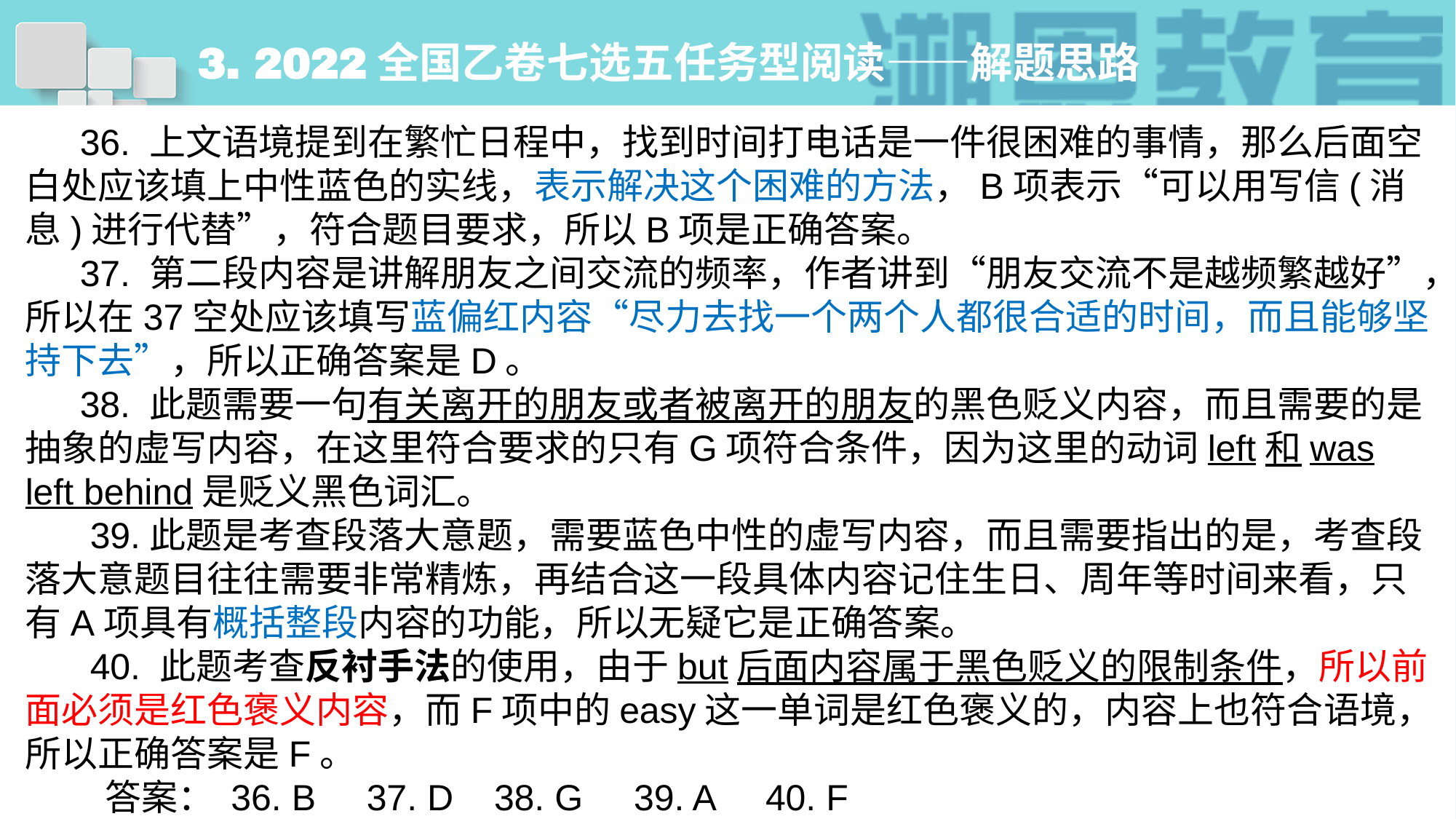

# 3. 2022全国乙卷七选五任务型阅读——解题思路
36. 上文语境提到在繁忙日程中，找到时间打电话是一件很困难的事情，那么后面空白处应该填上中性蓝色的实线，表示解决这个困难的方法，B项表示“可以用写信(消息)进行代替”，符合题目要求，所以B项是正确答案。
37. 第二段内容是讲解朋友之间交流的频率，作者讲到“朋友交流不是越频繁越好”，所以在37空处应该填写蓝偏红内容“尽力去找一个两个人都很合适的时间，而且能够坚持下去”，所以正确答案是D。
38. 此题需要一句有关离开的朋友或者被离开的朋友的黑色贬义内容，而且需要的是抽象的虚写内容，在这里符合要求的只有G项符合条件，因为这里的动词left和was left behind是贬义黑色词汇。
 39.此题是考查段落大意题，需要蓝色中性的虚写内容，而且需要指出的是，考查段落大意题目往往需要非常精炼，再结合这一段具体内容记住生日、周年等时间来看，只有A项具有概括整段内容的功能，所以无疑它是正确答案。
 40. 此题考查反衬手法的使用，由于but后面内容属于黑色贬义的限制条件，所以前面必须是红色褒义内容，而F项中的easy这一单词是红色褒义的，内容上也符合语境，所以正确答案是F。
  答案： 36. B     37. D    38. G     39. A     40. F